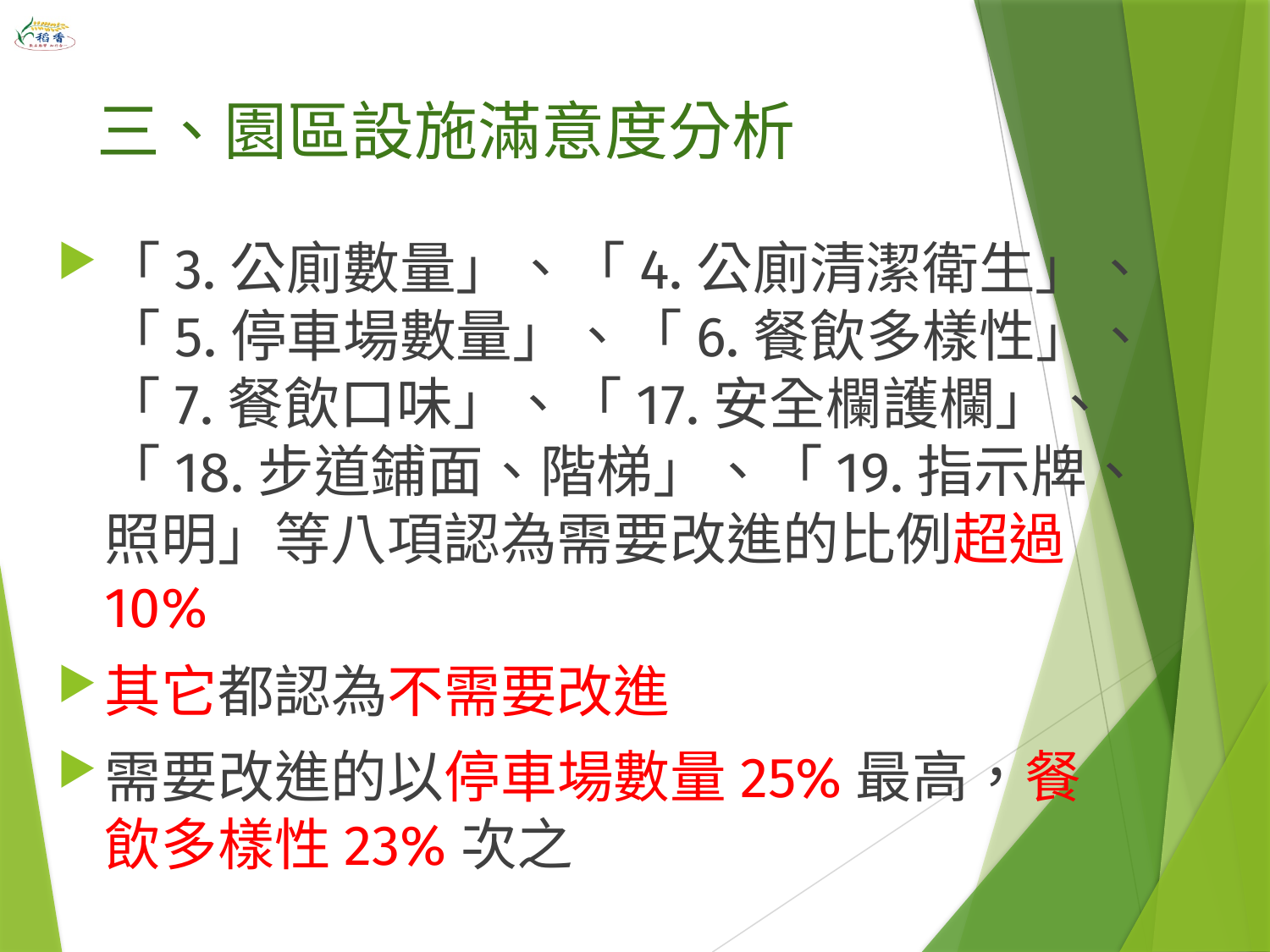

# 三、園區設施滿意度分析
「3.公廁數量」、「4.公廁清潔衛生」、「5.停車場數量」、「6.餐飲多樣性」、「7.餐飲口味」、「17.安全欄護欄」、「18.步道鋪面、階梯」、「19.指示牌、照明」等八項認為需要改進的比例超過10%
其它都認為不需要改進
需要改進的以停車場數量25%最高，餐飲多樣性23%次之